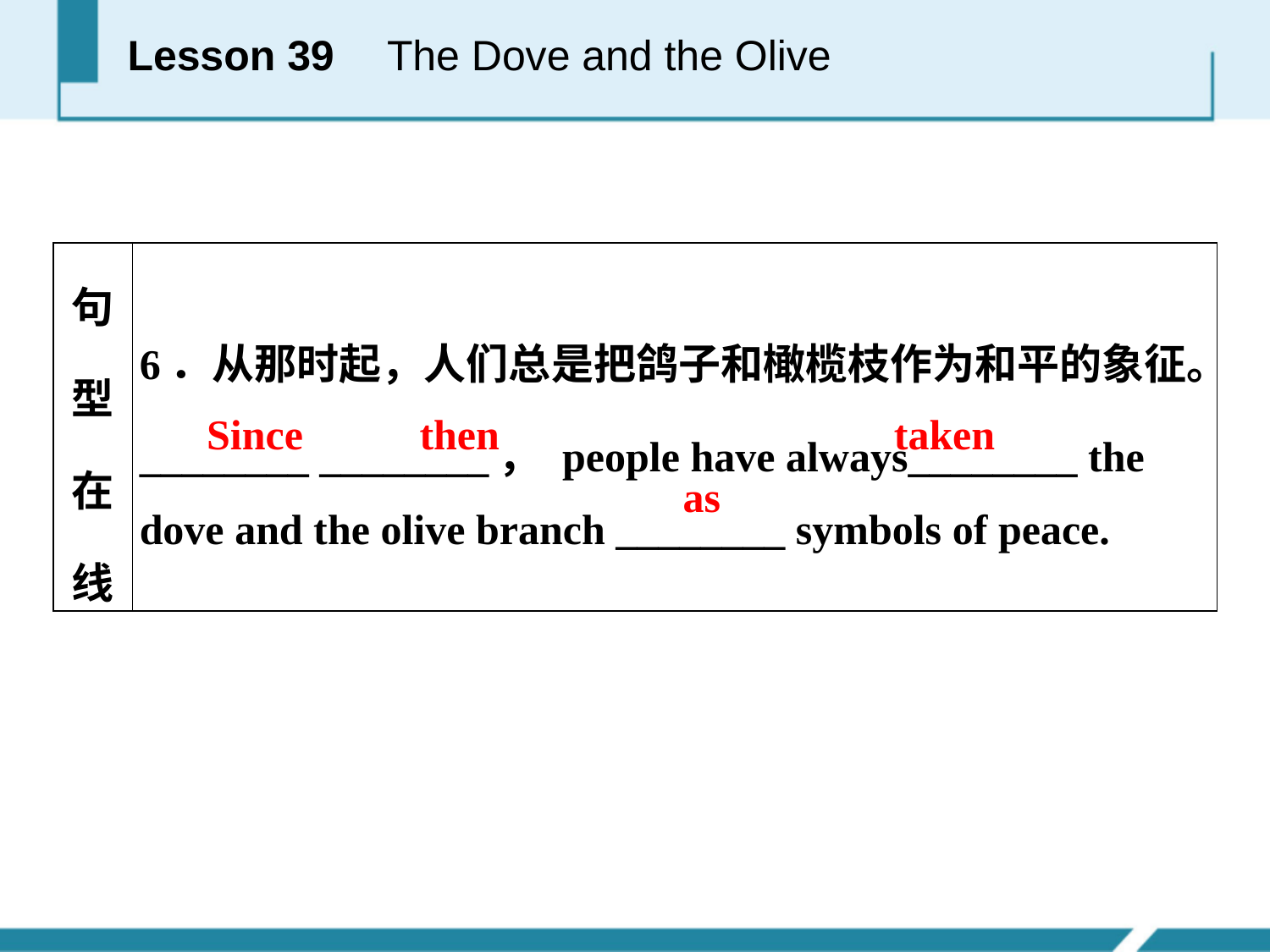

Lesson 39 　The Dove and the Olive
| 句型在线 | 6．从那时起，人们总是把鸽子和橄榄枝作为和平的象征。 \_\_\_\_\_\_\_\_ \_\_\_\_\_\_\_\_， people have always\_\_\_\_\_\_\_\_ the dove and the olive branch \_\_\_\_\_\_\_\_ symbols of peace. |
| --- | --- |
Since           then
 taken
 as